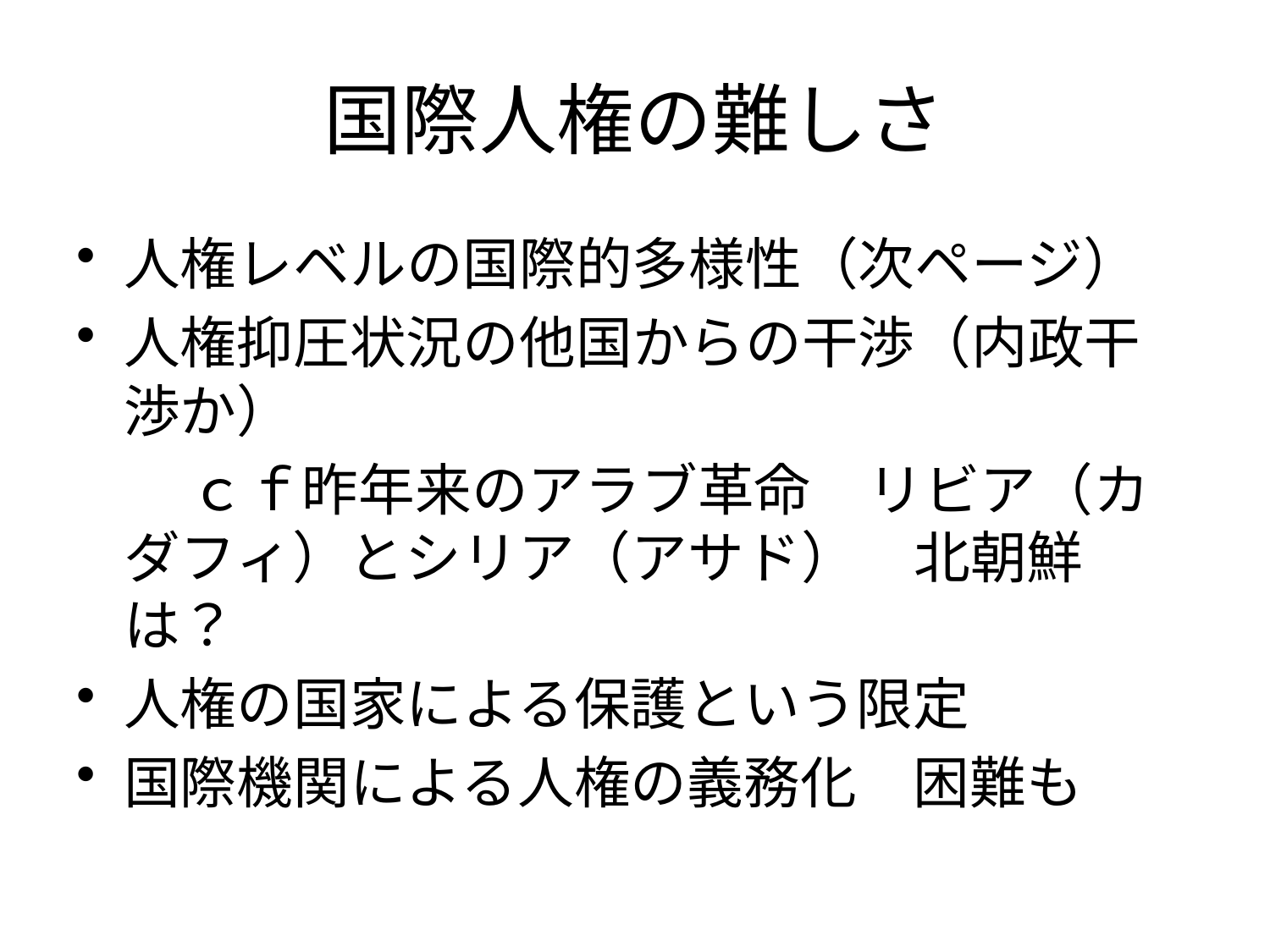

# 国際人権の難しさ
人権レベルの国際的多様性（次ページ）
人権抑圧状況の他国からの干渉（内政干渉か）
　　ｃｆ昨年来のアラブ革命　リビア（カダフィ）とシリア（アサド）　北朝鮮は？
人権の国家による保護という限定
国際機関による人権の義務化　困難も